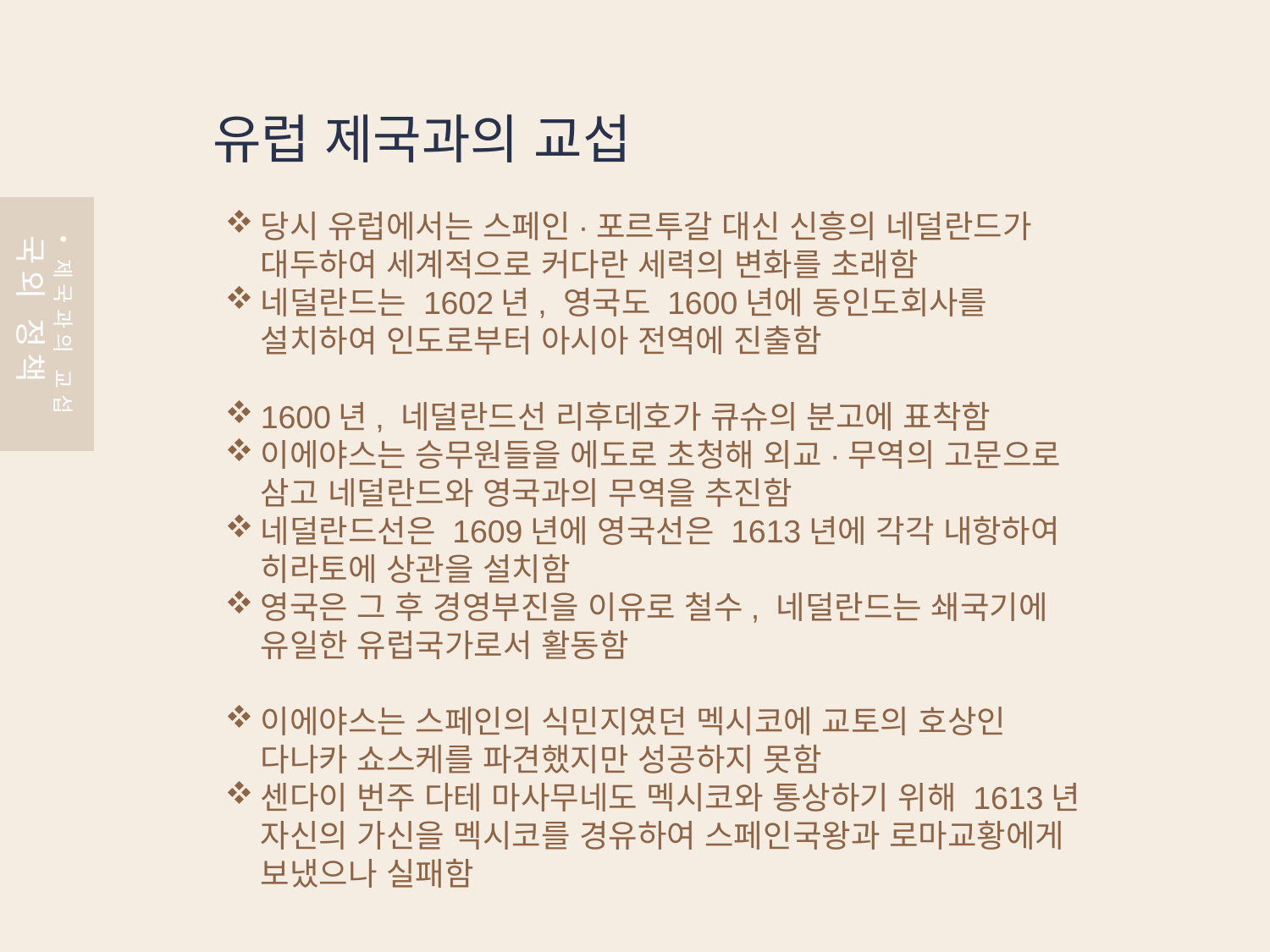

유럽 제국과의 교섭

당시 유럽에서는 스페인·포르투갈 대신 신흥의 네덜란드가 대두하여 세계적으로 커다란 세력의 변화를 초래함
네덜란드는 1602년, 영국도 1600년에 동인도회사를 설치하여 인도로부터 아시아 전역에 진출함

1600년, 네덜란드선 리후데호가 큐슈의 분고에 표착함
이에야스는 승무원들을 에도로 초청해 외교·무역의 고문으로 삼고 네덜란드와 영국과의 무역을 추진함
네덜란드선은 1609년에 영국선은 1613년에 각각 내항하여 히라토에 상관을 설치함
영국은 그 후 경영부진을 이유로 철수, 네덜란드는 쇄국기에 유일한 유럽국가로서 활동함

이에야스는 스페인의 식민지였던 멕시코에 교토의 호상인 다나카 쇼스케를 파견했지만 성공하지 못함
센다이 번주 다테 마사무네도 멕시코와 통상하기 위해 1613년 자신의 가신을 멕시코를 경유하여 스페인국왕과 로마교황에게 보냈으나 실패함
제국과의 교섭
국외 정책